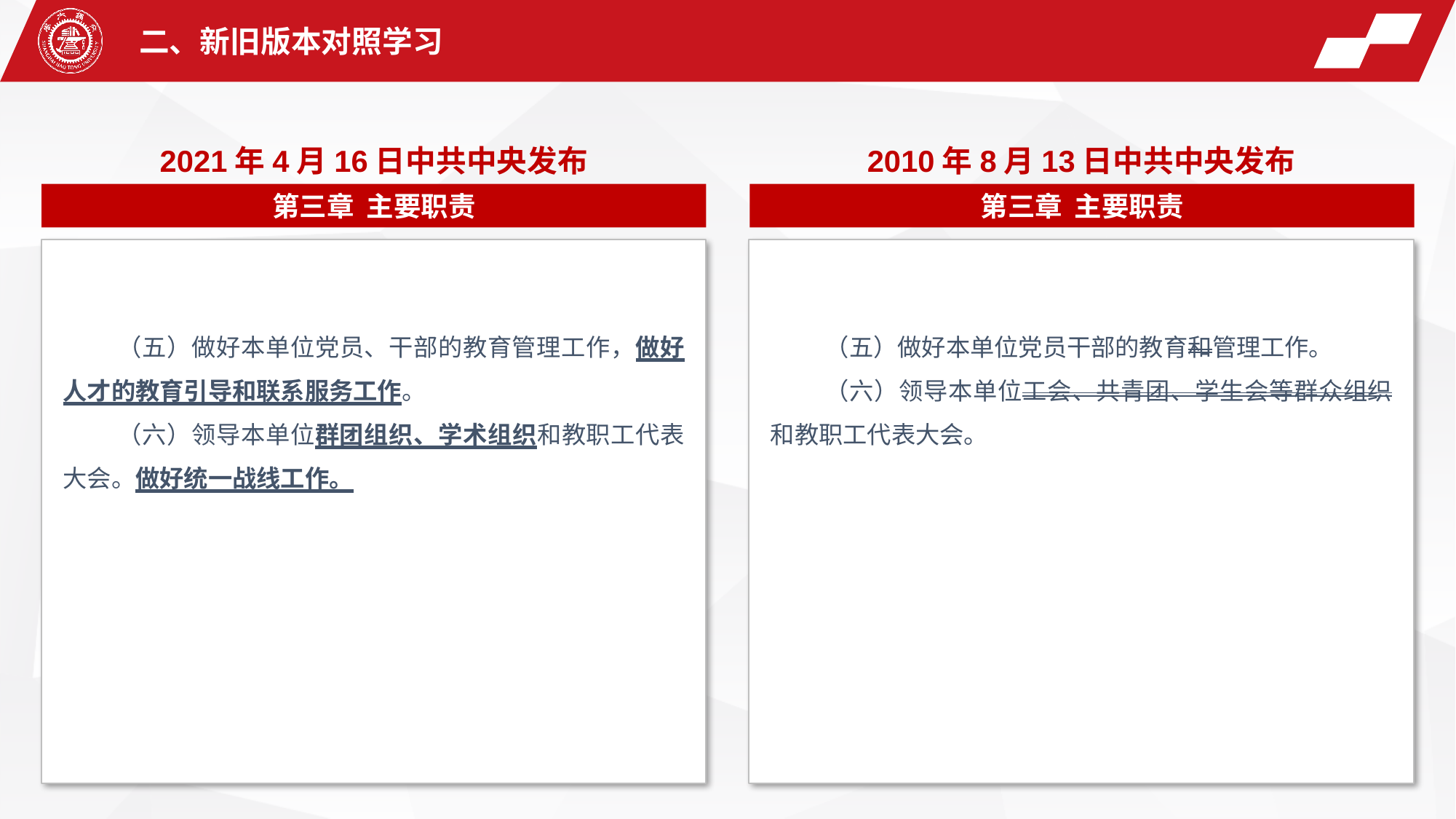

二、新旧版本对照学习
2021年4月16日中共中央发布
2010年8月13日中共中央发布
第三章  主要职责
第三章  主要职责

（五）做好本单位党员、干部的教育管理工作，做好人才的教育引导和联系服务工作。
（六）领导本单位群团组织、学术组织和教职工代表大会。做好统一战线工作。

（五）做好本单位党员干部的教育和管理工作。
（六）领导本单位工会、共青团、学生会等群众组织和教职工代表大会。